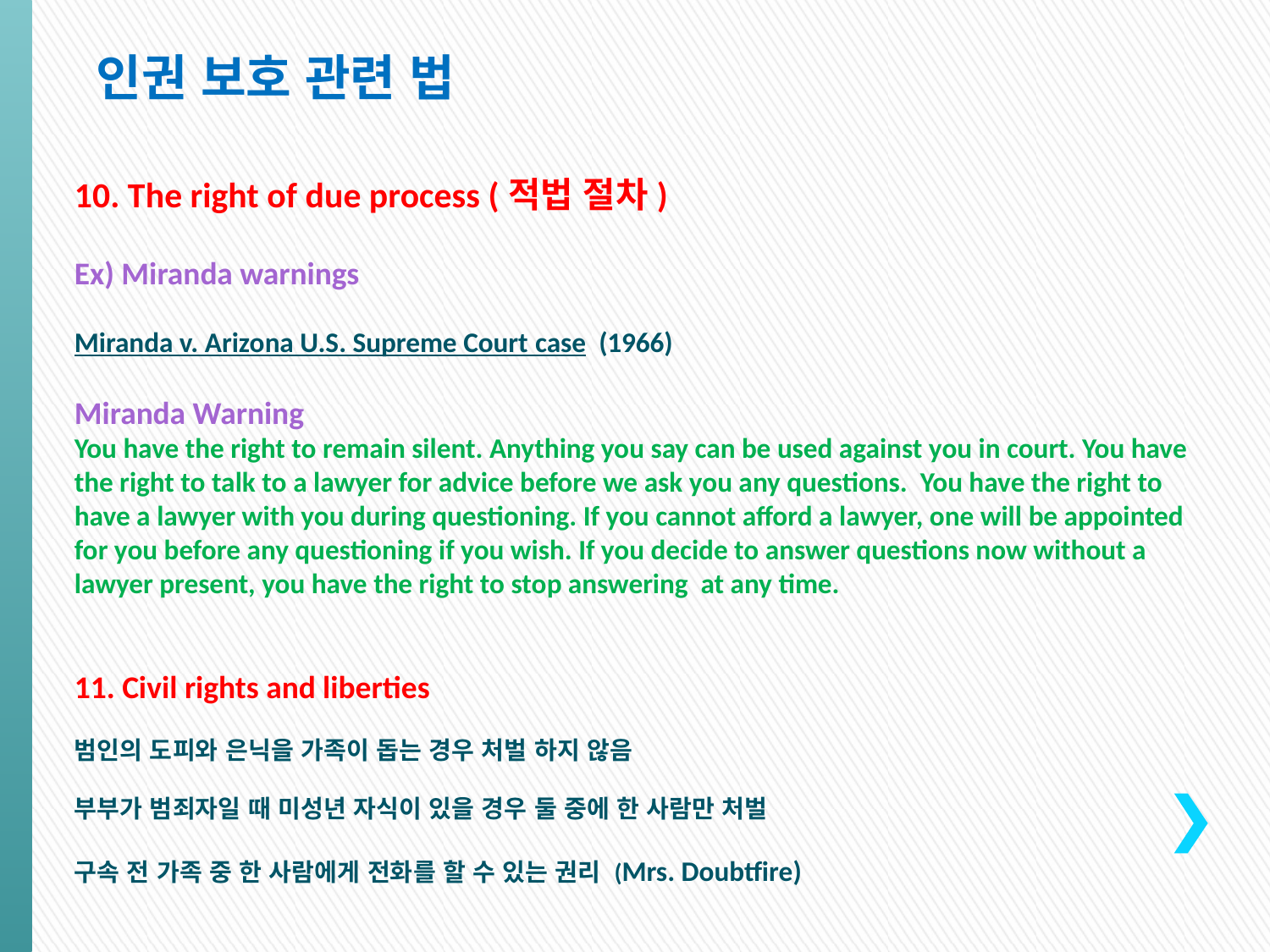

인권 보호 관련 법
10. The right of due process (적법 절차)

Ex) Miranda warnings

Miranda v. Arizona U.S. Supreme Court case  (1966)

Miranda Warning
You have the right to remain silent. Anything you say can be used against you in court. You have the right to talk to a lawyer for advice before we ask you any questions.  You have the right to have a lawyer with you during questioning. If you cannot afford a lawyer, one will be appointed for you before any questioning if you wish. If you decide to answer questions now without a lawyer present, you have the right to stop answering  at any time.

11. Civil rights and liberties

범인의 도피와 은닉을 가족이 돕는 경우 처벌 하지 않음

부부가 범죄자일 때 미성년 자식이 있을 경우 둘 중에 한 사람만 처벌

구속 전 가족 중 한 사람에게 전화를 할 수 있는 권리 (Mrs. Doubtfire)